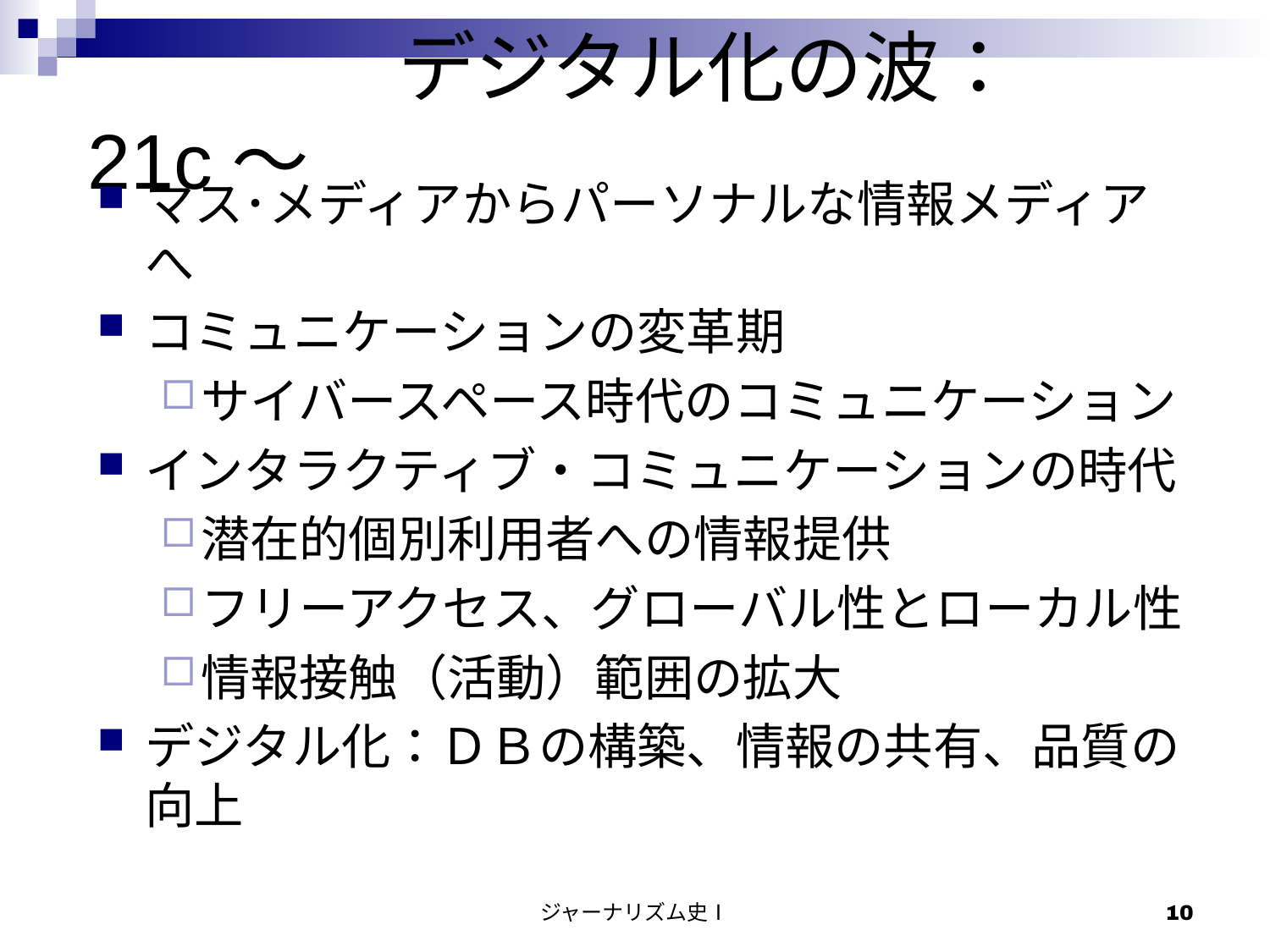

# デジタル化の波：21c～
マス･メディアからパーソナルな情報メディアへ
コミュニケーションの変革期
サイバースペース時代のコミュニケーション
インタラクティブ・コミュニケーションの時代
潜在的個別利用者への情報提供
フリーアクセス、グローバル性とローカル性
情報接触（活動）範囲の拡大
デジタル化：ＤＢの構築、情報の共有、品質の向上
ジャーナリズム史Ⅰ
10